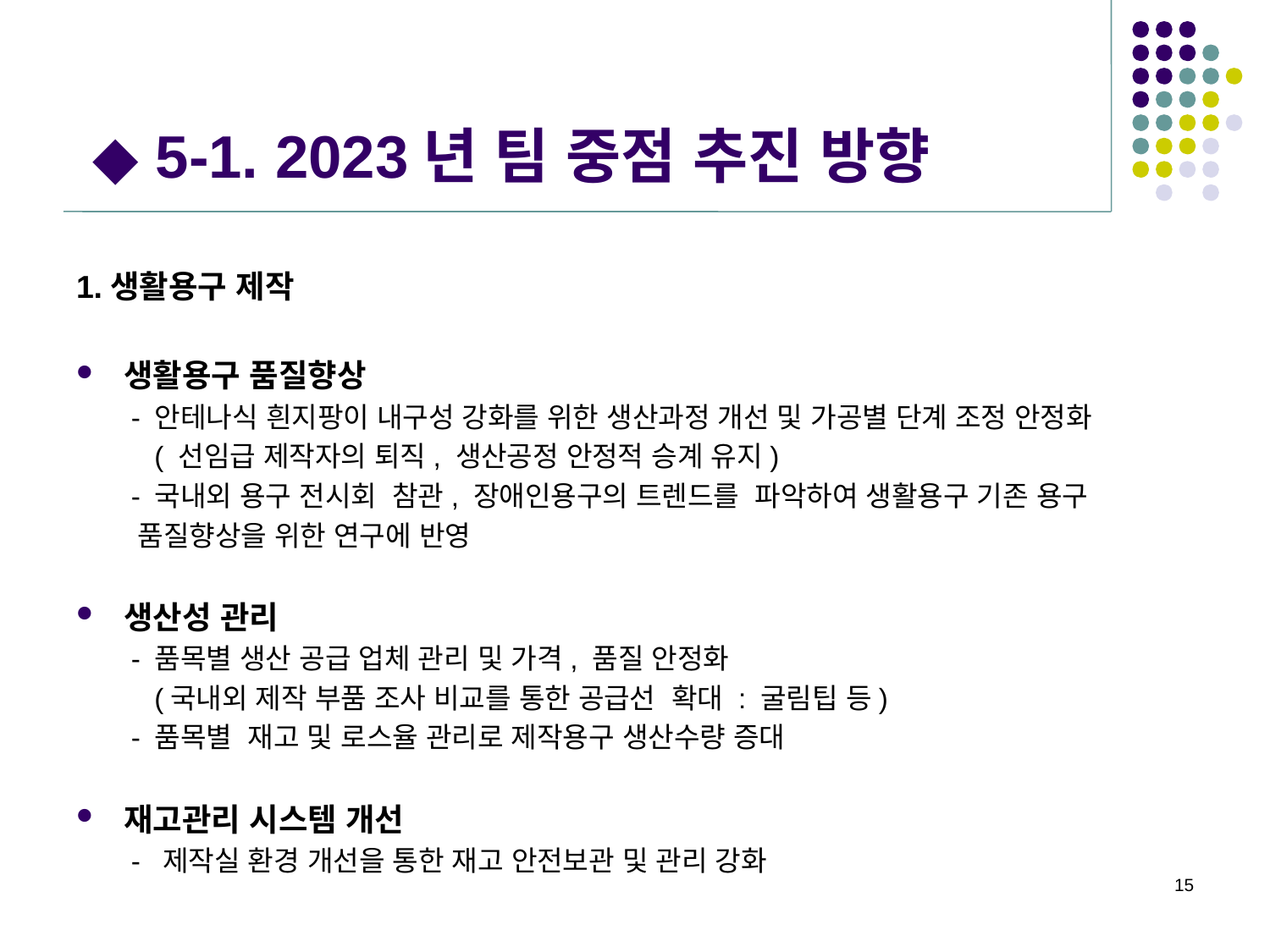

# ◆ 5-1. 2023년 팀 중점 추진 방향

1.생활용구 제작

생활용구 품질향상
       - 안테나식 흰지팡이 내구성 강화를 위한 생산과정 개선 및 가공별 단계 조정 안정화
          ( 선임급 제작자의 퇴직, 생산공정 안정적 승계 유지)
       - 국내외 용구 전시회  참관, 장애인용구의 트렌드를  파악하여 생활용구 기존 용구
       품질향상을 위한 연구에 반영

생산성 관리
       - 품목별 생산 공급 업체 관리 및 가격, 품질 안정화
          (국내외 제작 부품 조사 비교를 통한 공급선  확대 : 굴림팁 등)
       - 품목별  재고 및 로스율 관리로 제작용구 생산수량 증대

재고관리 시스템 개선
       -  제작실 환경 개선을 통한 재고 안전보관 및 관리 강화

15